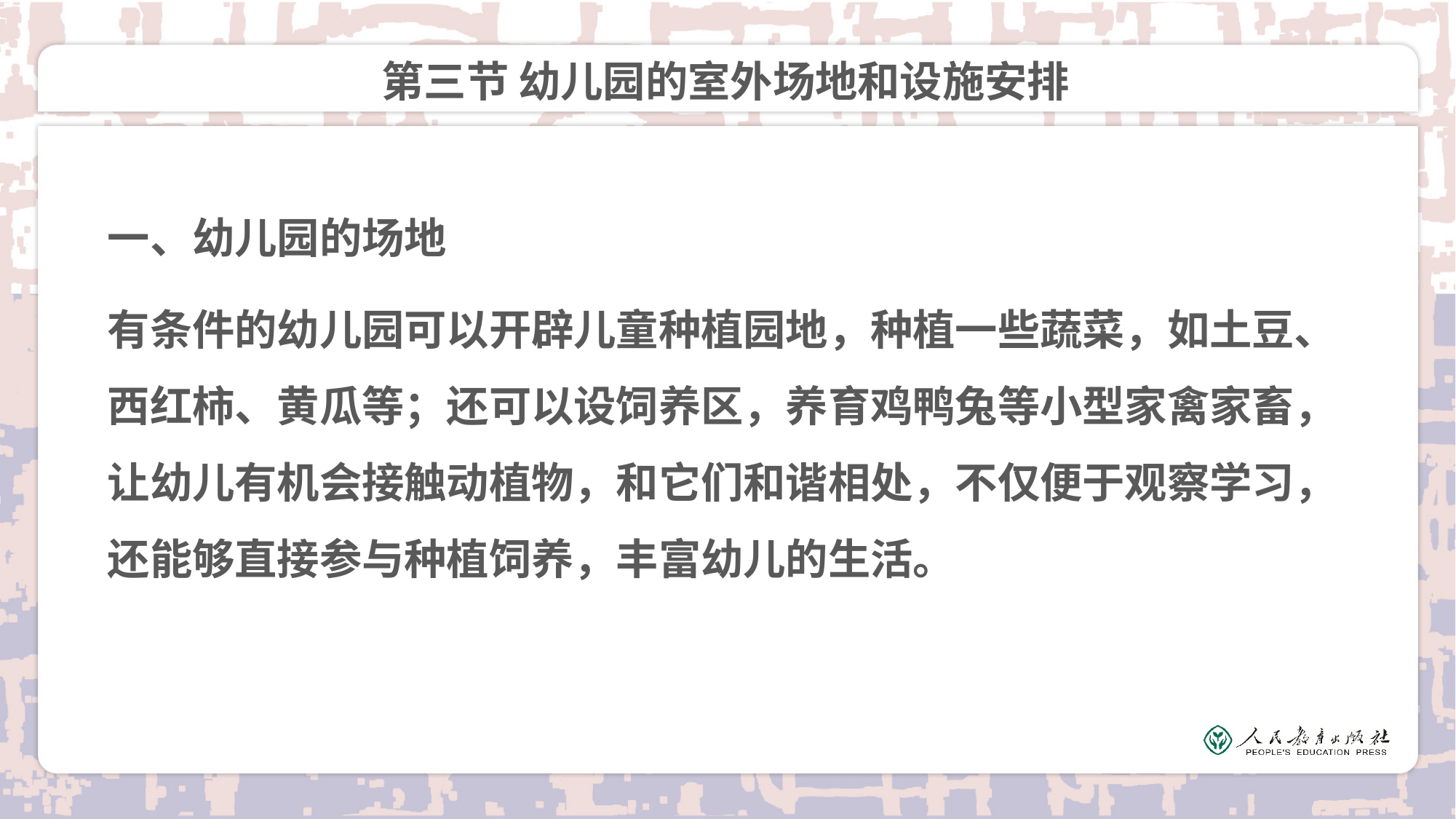

# 第三节 幼儿园的室外场地和设施安排
一、幼儿园的场地
有条件的幼儿园可以开辟儿童种植园地，种植一些蔬菜，如土豆、西红柿、黄瓜等；还可以设饲养区，养育鸡鸭兔等小型家禽家畜，让幼儿有机会接触动植物，和它们和谐相处，不仅便于观察学习，还能够直接参与种植饲养，丰富幼儿的生活。